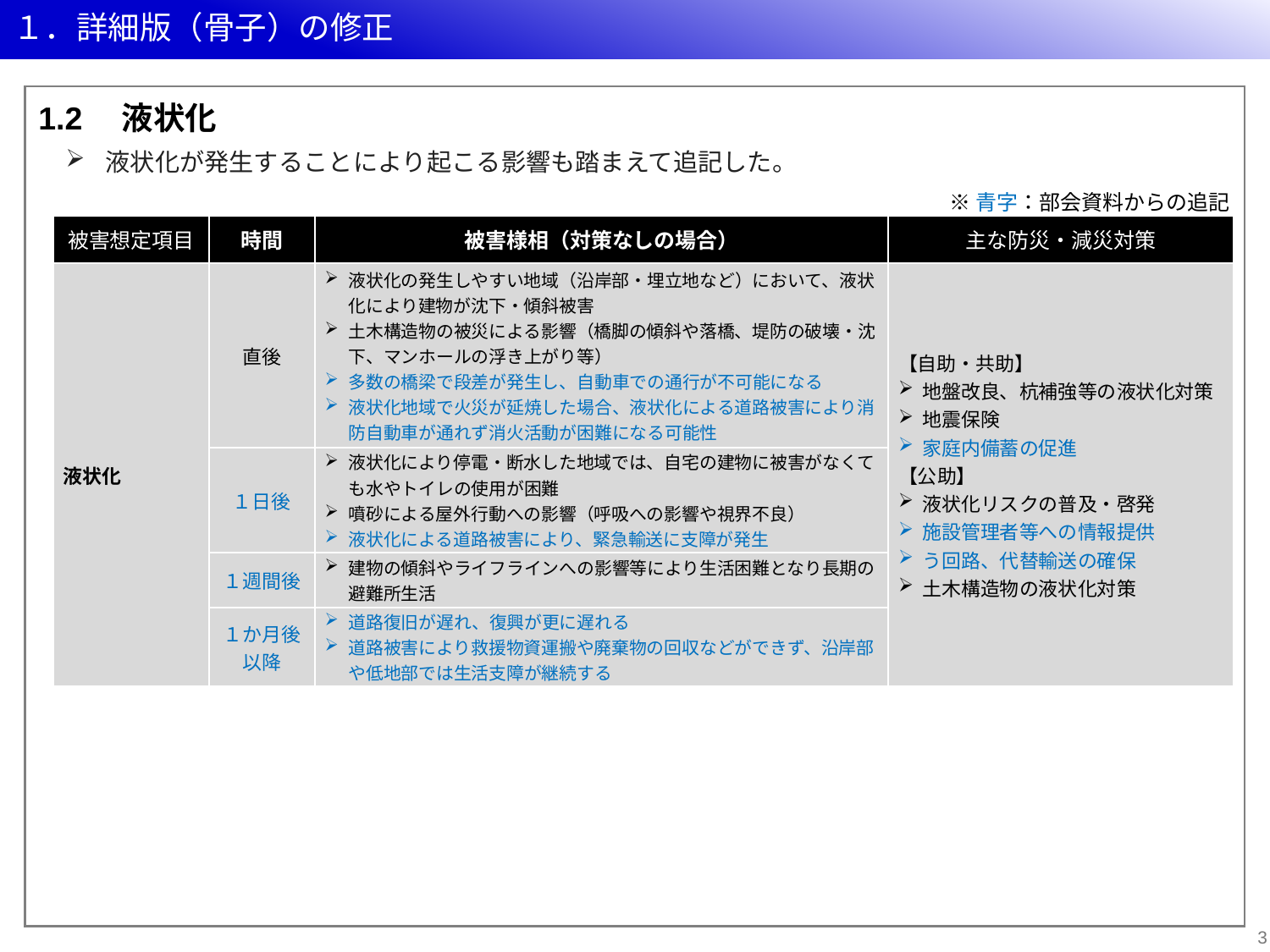

# １．詳細版（骨子）の修正

1.2　液状化
液状化が発生することにより起こる影響も踏まえて追記した。
※青字：部会資料からの追記案
| 被害想定項目 | 時間 | 被害様相（対策なしの場合） | 主な防災・減災対策 |
| --- | --- | --- | --- |
| 液状化 | 直後 | 液状化の発生しやすい地域（沿岸部・埋立地など）において、液状化により建物が沈下・傾斜被害 土木構造物の被災による影響（橋脚の傾斜や落橋、堤防の破壊・沈下、マンホールの浮き上がり等） 多数の橋梁で段差が発生し、自動車での通行が不可能になる 液状化地域で火災が延焼した場合、液状化による道路被害により消防自動車が通れず消火活動が困難になる可能性 | 【自助・共助】 地盤改良、杭補強等の液状化対策 地震保険 家庭内備蓄の促進 【公助】 液状化リスクの普及・啓発 施設管理者等への情報提供 う回路、代替輸送の確保 土木構造物の液状化対策 |
|  | １日後 | 液状化により停電・断水した地域では、自宅の建物に被害がなくても水やトイレの使用が困難 噴砂による屋外行動への影響（呼吸への影響や視界不良） 液状化による道路被害により、緊急輸送に支障が発生 |  |
|  | １週間後 | 建物の傾斜やライフラインへの影響等により生活困難となり長期の避難所生活 |  |
|  | １か月後以降 | 道路復旧が遅れ、復興が更に遅れる 道路被害により救援物資運搬や廃棄物の回収などができず、沿岸部や低地部では生活支障が継続する |  |
3